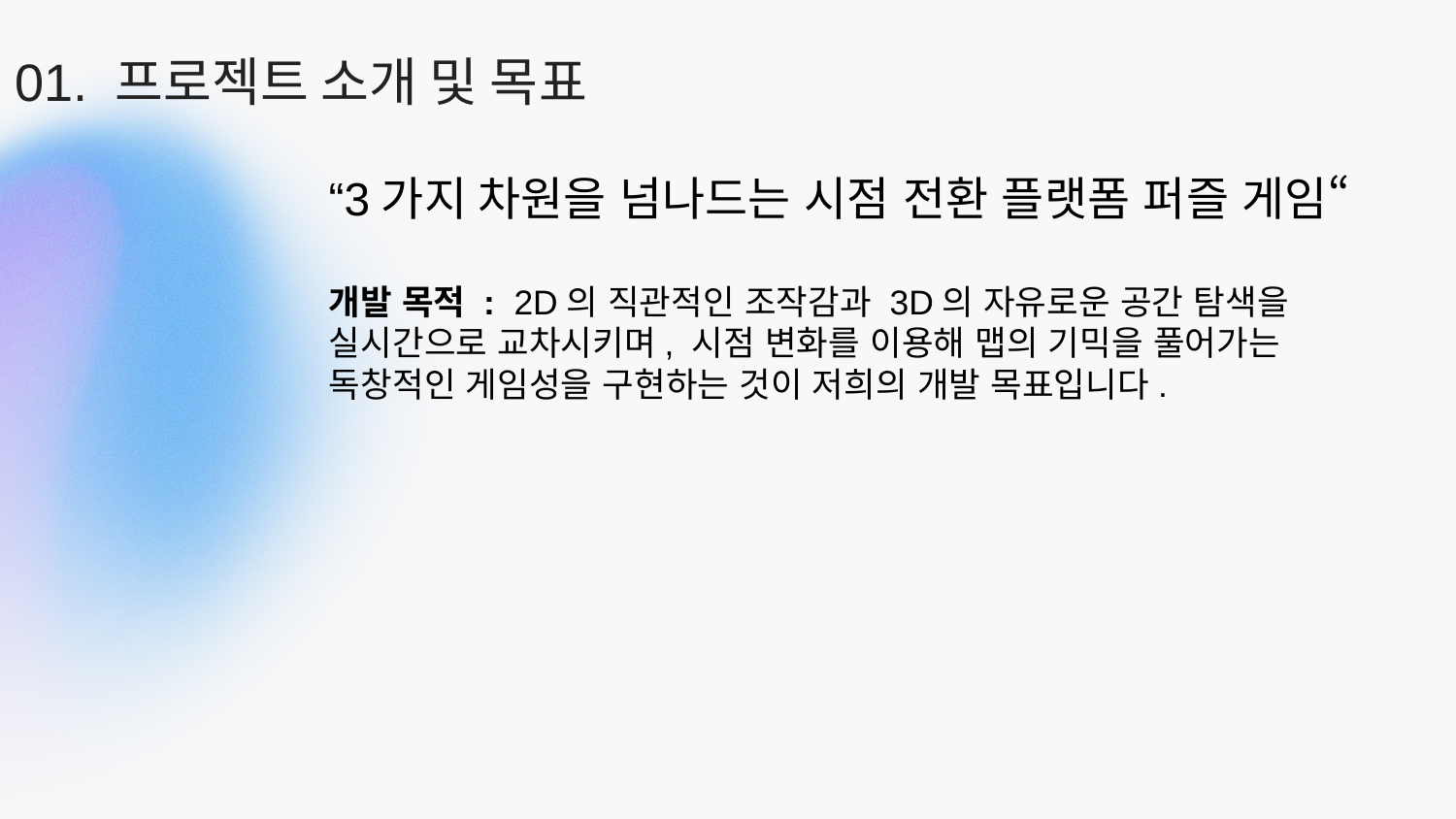

01. 프로젝트 소개 및 목표
“3가지 차원을 넘나드는 시점 전환 플랫폼 퍼즐 게임“

개발 목적 :  2D의 직관적인 조작감과 3D의 자유로운 공간 탐색을
실시간으로 교차시키며, 시점 변화를 이용해 맵의 기믹을 풀어가는
독창적인 게임성을 구현하는 것이 저희의 개발 목표입니다.